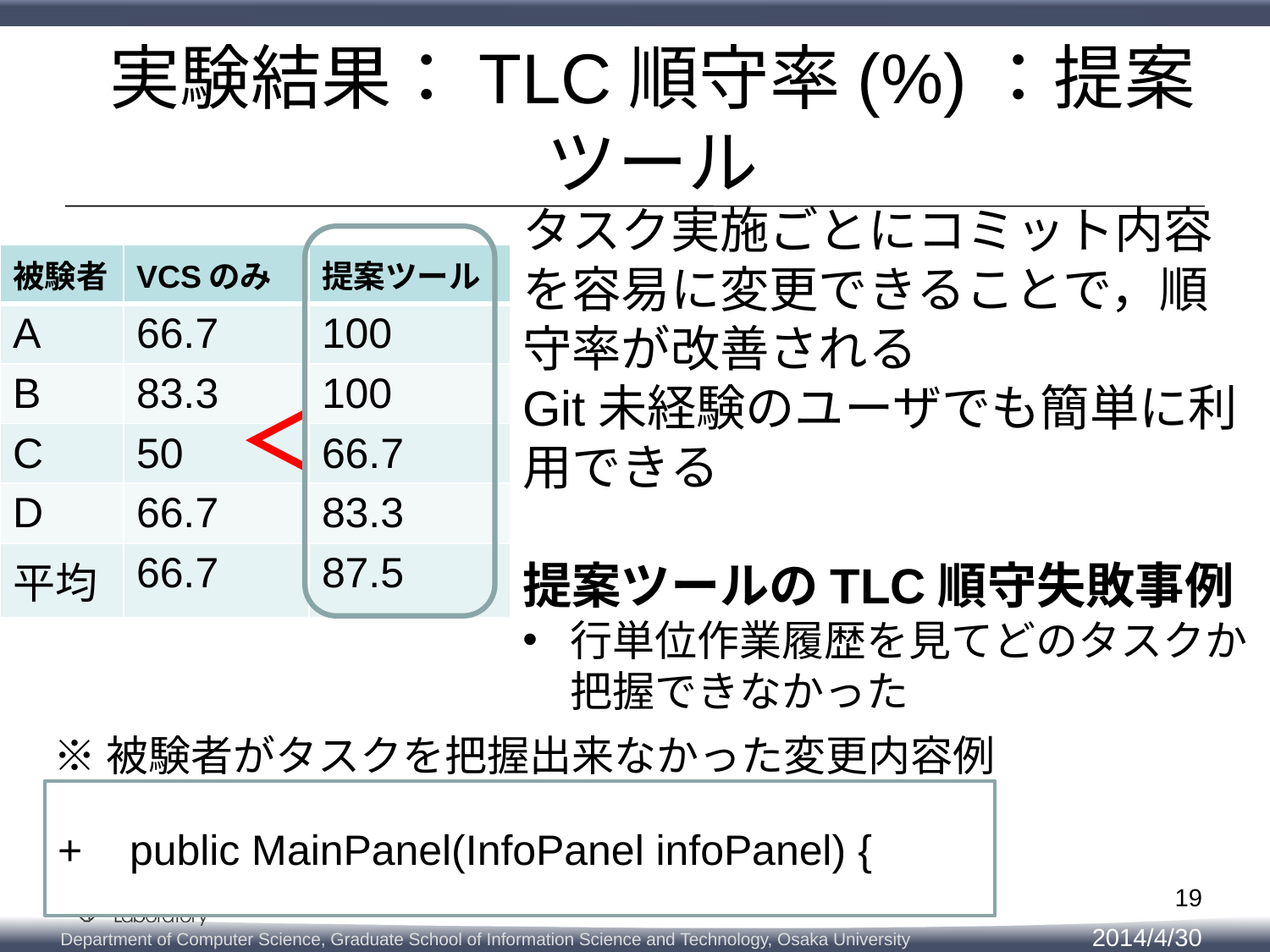

# 実験結果：TLC順守率(%)：提案ツール
タスク実施ごとにコミット内容を容易に変更できることで，順守率が改善される
Git未経験のユーザでも簡単に利用できる

提案ツールのTLC順守失敗事例
行単位作業履歴を見てどのタスクか
把握できなかった

| 被験者 | VCSのみ | 提案ツール |
| --- | --- | --- |
| A | 66.7 | 100 |
| B | 83.3 | 100 |
| C | 50 | 66.7 |
| D | 66.7 | 83.3 |
| 平均 | 66.7 | 87.5 |
＜
※被験者がタスクを把握出来なかった変更内容例
+    public MainPanel(InfoPanel infoPanel) {
19
2014/4/30